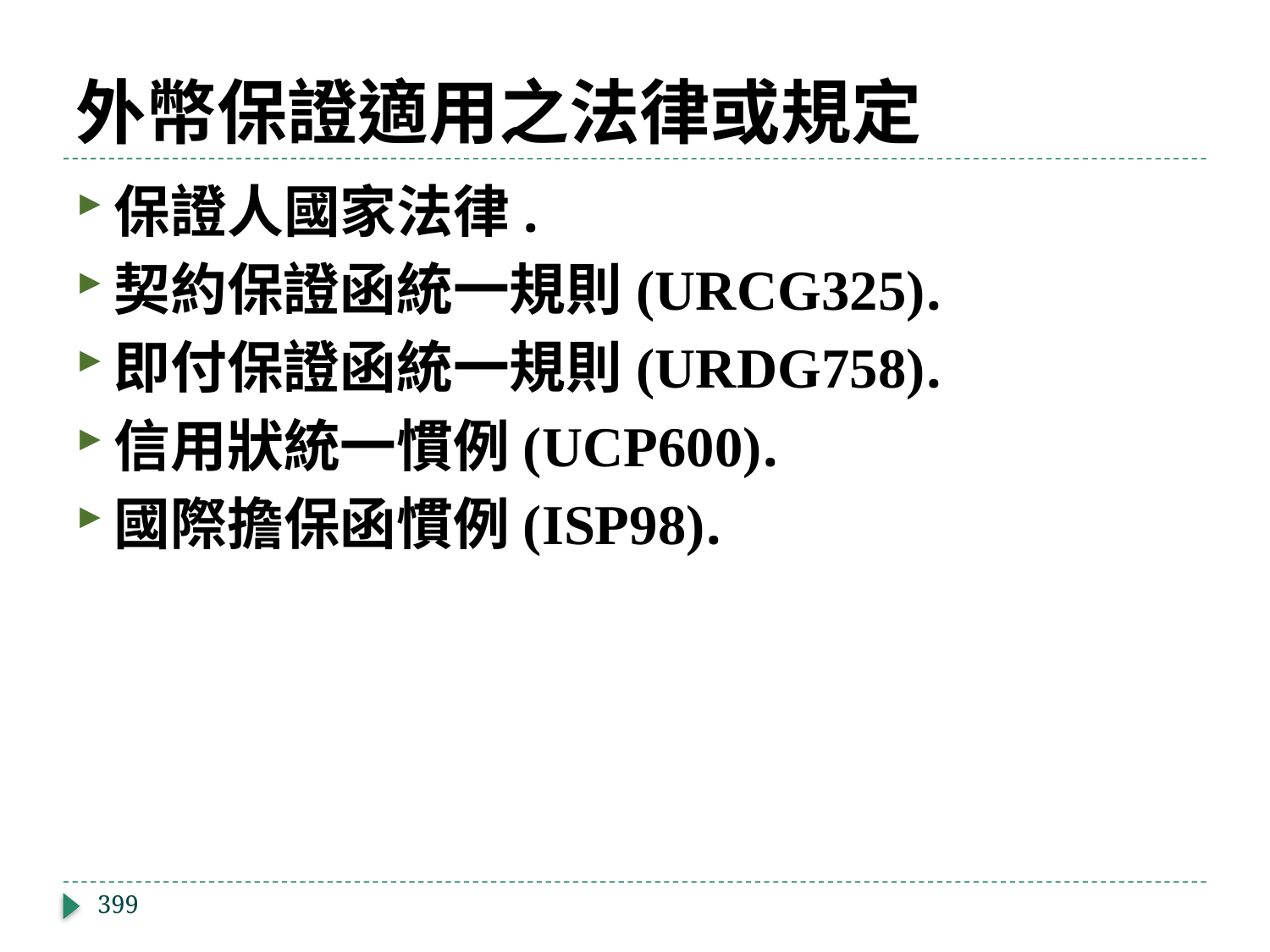

# 外幣保證適用之法律或規定
保證人國家法律.
契約保證函統一規則(URCG325).
即付保證函統一規則(URDG758).
信用狀統一慣例(UCP600).
國際擔保函慣例(ISP98).
399